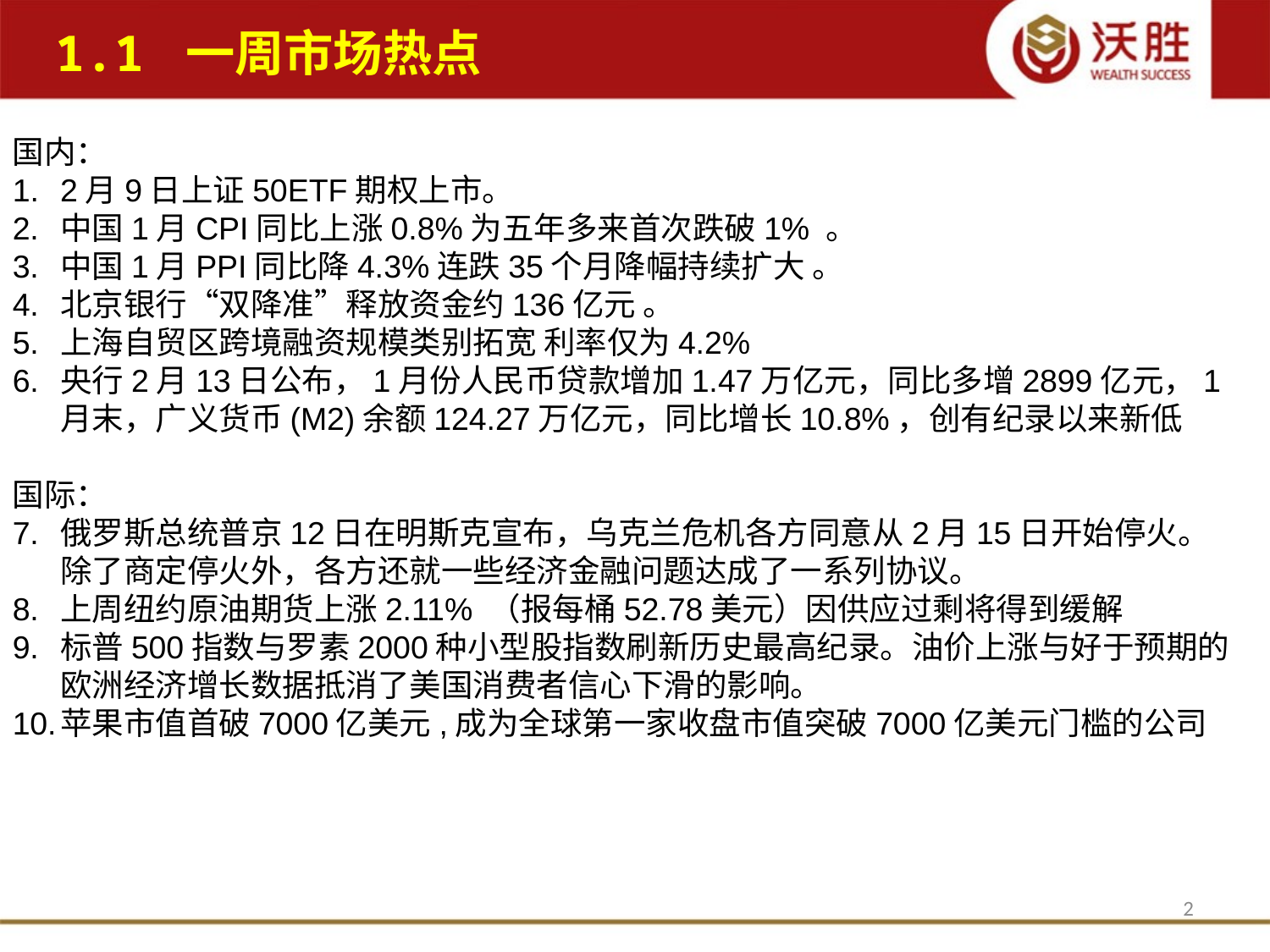

1.1 一周市场热点
国内：
2月9日上证50ETF期权上市。
中国1月CPI同比上涨0.8%为五年多来首次跌破1% 。
中国1月PPI同比降4.3%连跌35个月降幅持续扩大 。
北京银行“双降准”释放资金约136亿元 。
上海自贸区跨境融资规模类别拓宽 利率仅为4.2%
央行2月13日公布，1月份人民币贷款增加1.47万亿元，同比多增2899亿元，1月末，广义货币(M2)余额124.27万亿元，同比增长10.8%，创有纪录以来新低

国际：
俄罗斯总统普京12日在明斯克宣布，乌克兰危机各方同意从2月15日开始停火。 除了商定停火外，各方还就一些经济金融问题达成了一系列协议。
上周纽约原油期货上涨2.11% （报每桶52.78美元）因供应过剩将得到缓解
标普500指数与罗素2000种小型股指数刷新历史最高纪录。油价上涨与好于预期的欧洲经济增长数据抵消了美国消费者信心下滑的影响。
苹果市值首破7000亿美元,成为全球第一家收盘市值突破7000亿美元门槛的公司

2